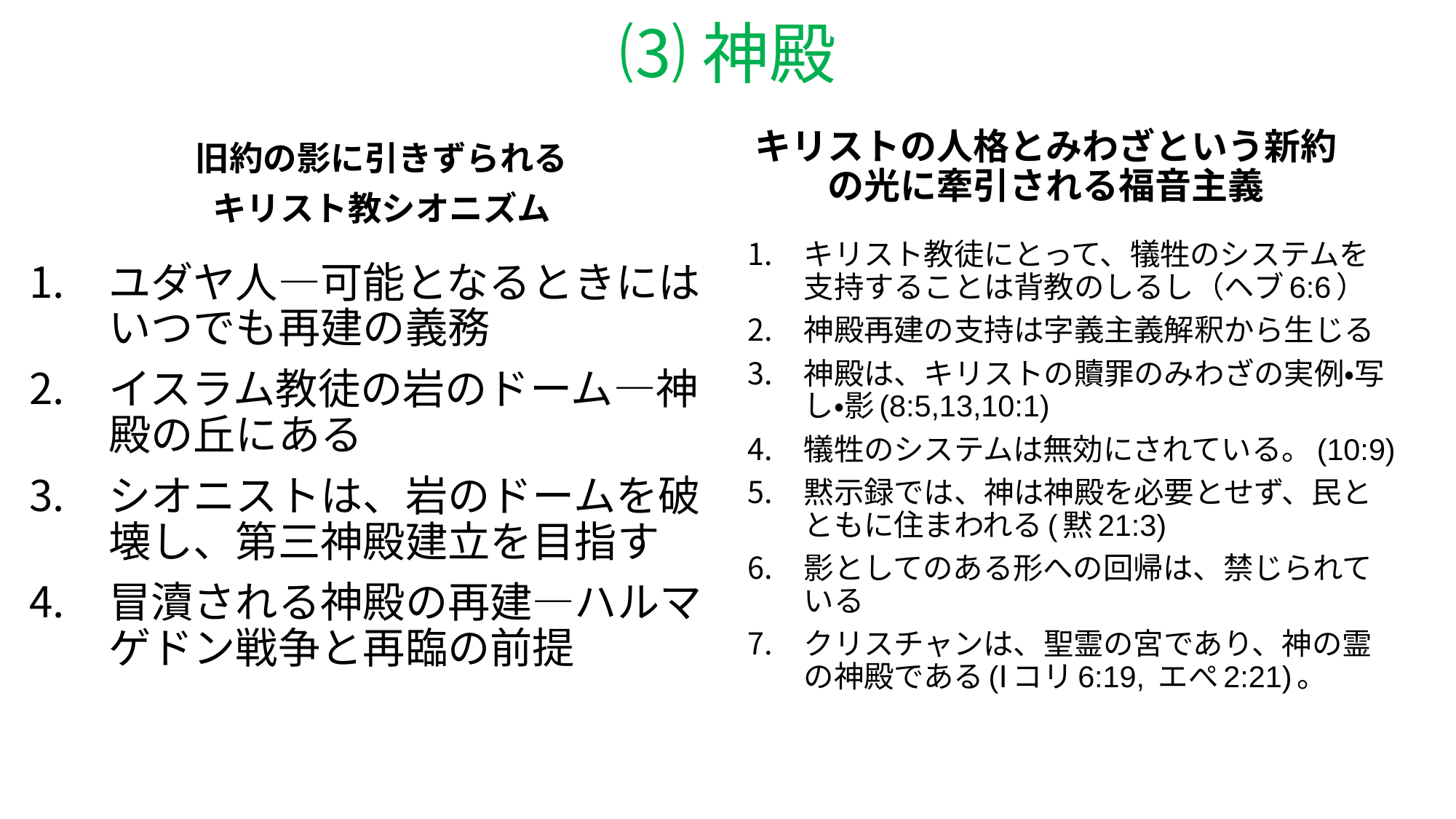

# ⑶神殿
キリストの人格とみわざという新約の光に牽引される福音主義
旧約の影に引きずられる
キリスト教シオニズム
キリスト教徒にとって、犠牲のシステムを支持することは背教のしるし（ヘブ6:6）
神殿再建の支持は字義主義解釈から生じる
神殿は、キリストの贖罪のみわざの実例・写し・影(8:5,13,10:1)
犠牲のシステムは無効にされている。(10:9)
黙示録では、神は神殿を必要とせず、民とともに住まわれる(黙21:3)
影としてのある形への回帰は、禁じられている
クリスチャンは、聖霊の宮であり、神の霊の神殿である(Ⅰコリ6:19, エぺ2:21)。
ユダヤ人―可能となるときにはいつでも再建の義務
イスラム教徒の岩のドーム―神殿の丘にある
シオニストは、岩のドームを破壊し、第三神殿建立を目指す
冒瀆される神殿の再建―ハルマゲドン戦争と再臨の前提